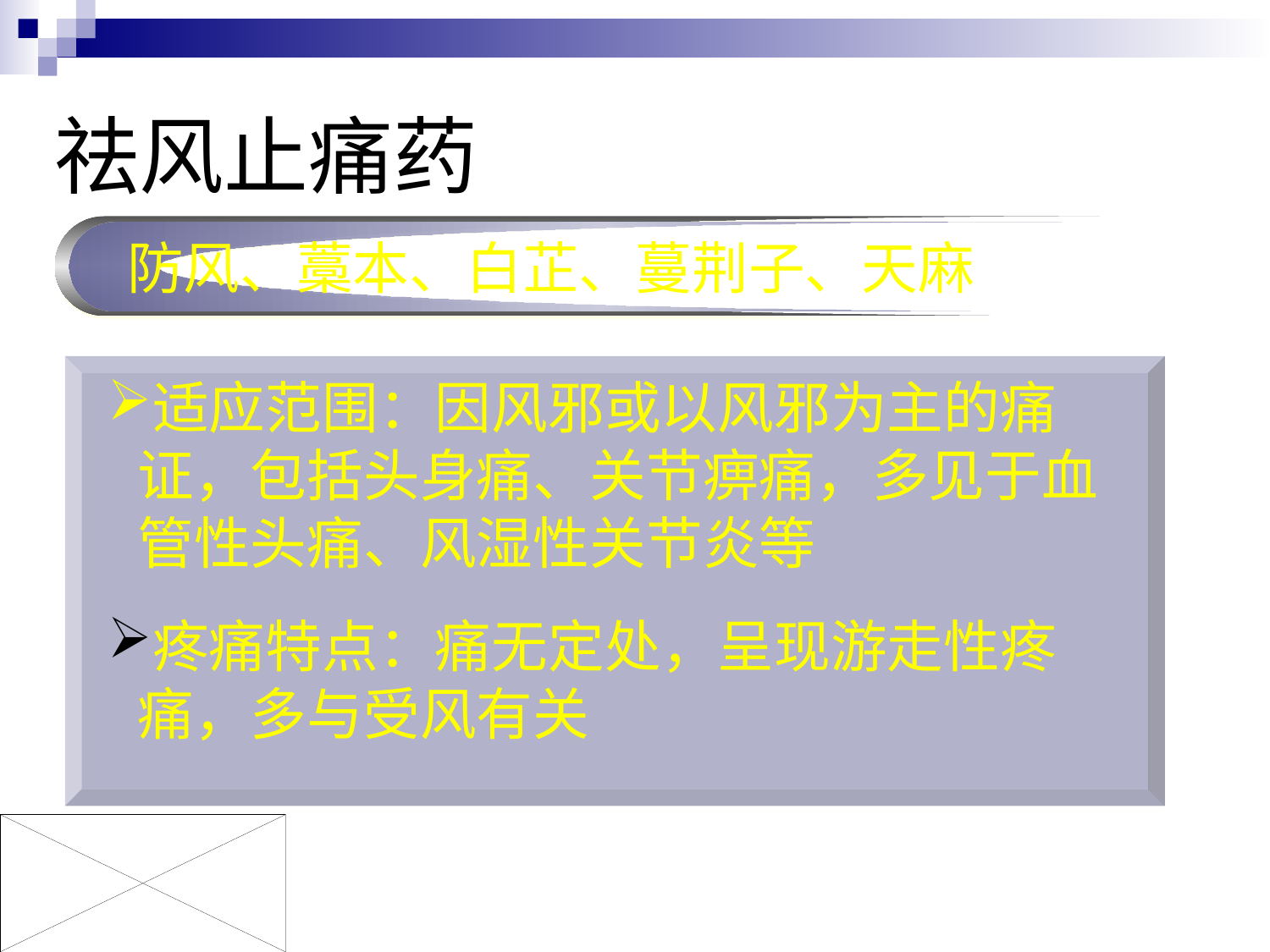

# 祛风止痛药

防风、藁本、白芷、蔓荆子、天麻

适应范围：因风邪或以风邪为主的痛证，包括头身痛、关节痹痛，多见于血管性头痛、风湿性关节炎等
疼痛特点：痛无定处，呈现游走性疼   痛，多与受风有关